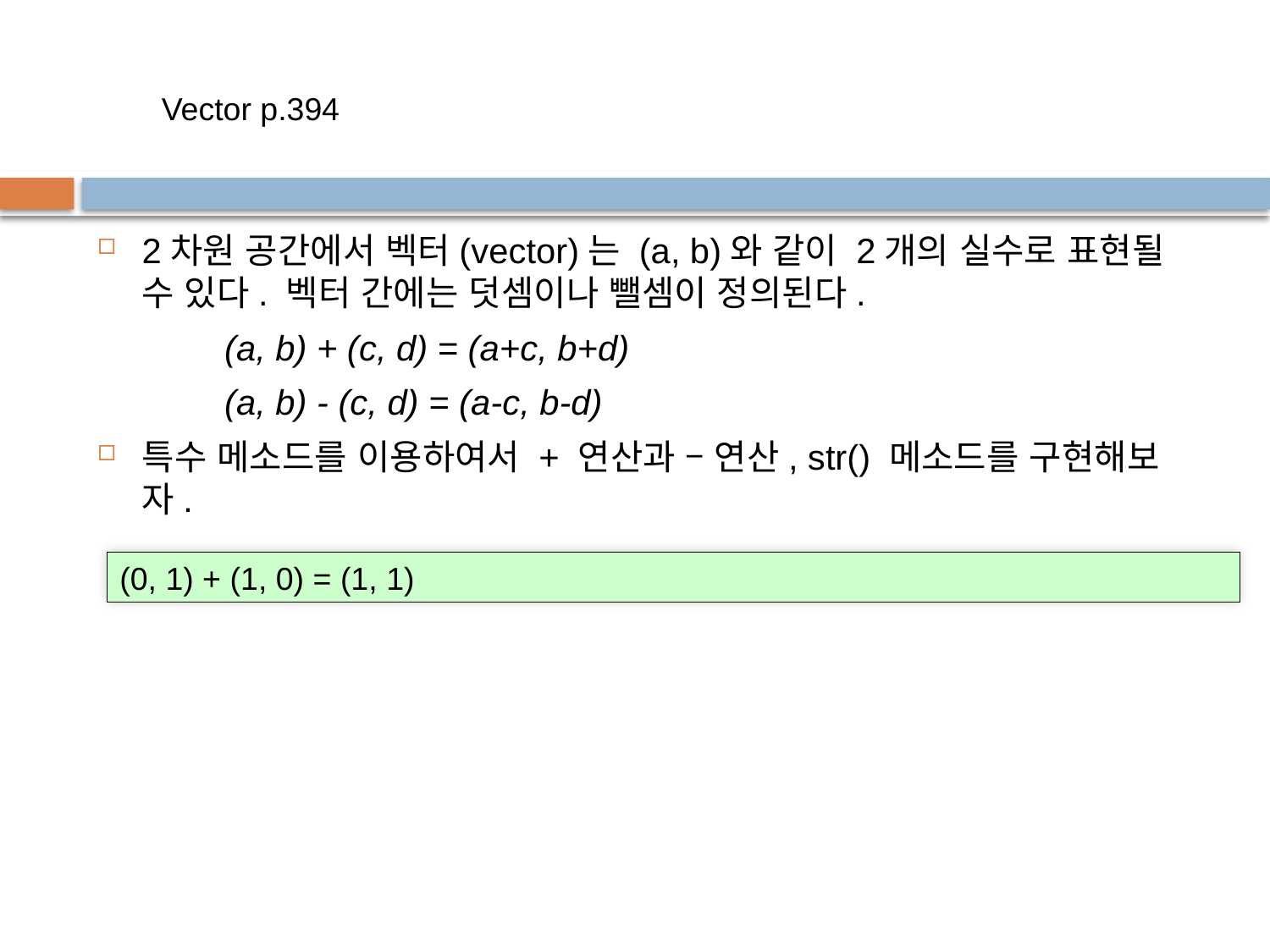

Vector p.394
2차원 공간에서 벡터(vector)는 (a, b)와 같이 2개의 실수로 표현될 수 있다. 벡터 간에는 덧셈이나 뺄셈이 정의된다.
	(a, b) + (c, d) = (a+c, b+d)
	(a, b) - (c, d) = (a-c, b-d)
특수 메소드를 이용하여서 + 연산과 – 연산, str() 메소드를 구현해보자.
(0, 1) + (1, 0) = (1, 1)